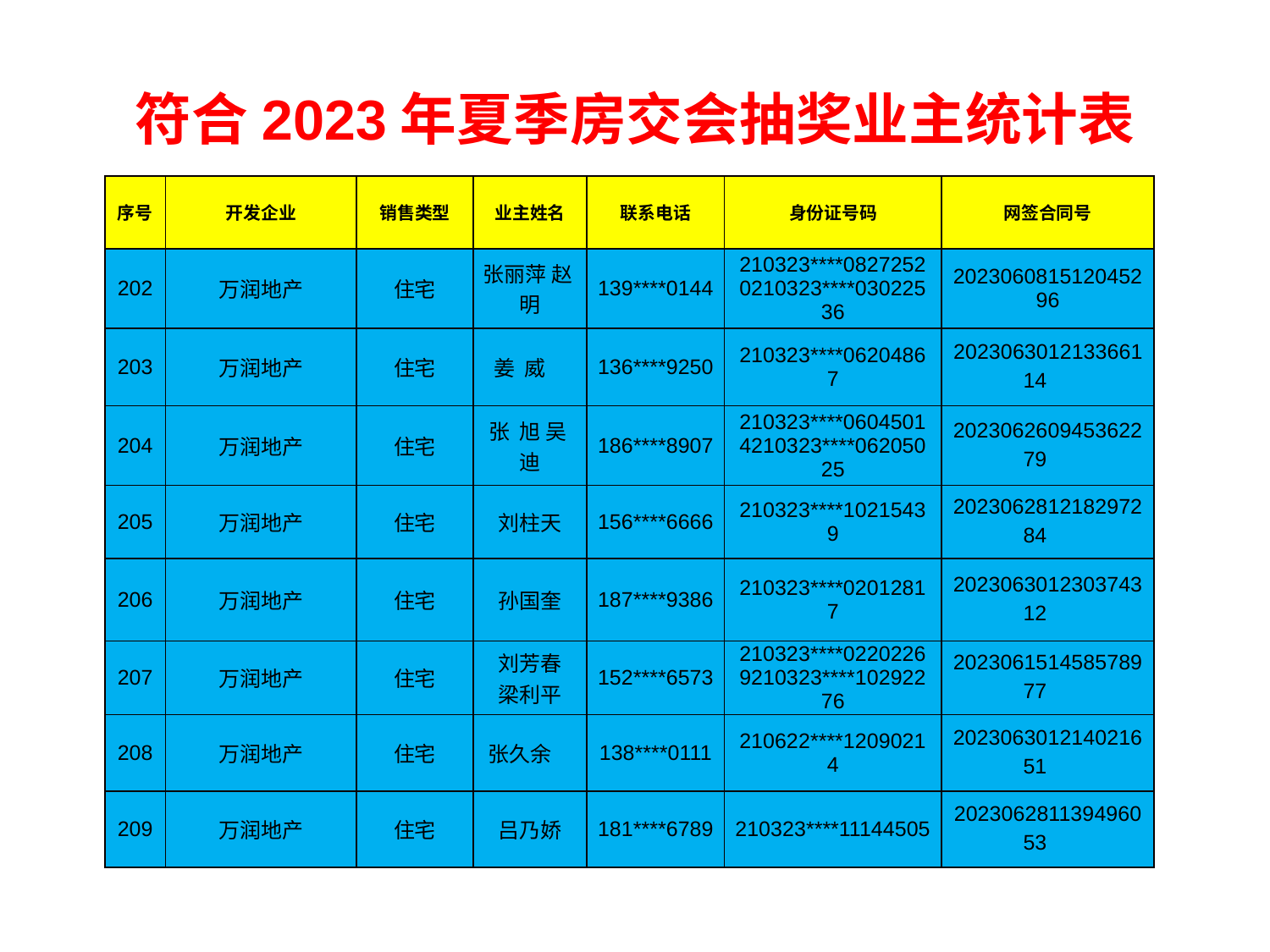

# 符合2023年夏季房交会抽奖业主统计表
| 序号 | 开发企业 | 销售类型 | 业主姓名 | 联系电话 | 身份证号码 | 网签合同号 |
| --- | --- | --- | --- | --- | --- | --- |
| 202 | 万润地产 | 住宅 | 张丽萍 赵 明 | 139\*\*\*\*0144 | 210323\*\*\*\*08272520210323\*\*\*\*03022536 | 202306081512045296 |
| 203 | 万润地产 | 住宅 | 姜 威 | 136\*\*\*\*9250 | 210323\*\*\*\*06204867 | 202306301213366114 |
| 204 | 万润地产 | 住宅 | 张 旭 吴 迪 | 186\*\*\*\*8907 | 210323\*\*\*\*06045014210323\*\*\*\*06205025 | 202306260945362279 |
| 205 | 万润地产 | 住宅 | 刘柱天 | 156\*\*\*\*6666 | 210323\*\*\*\*10215439 | 202306281218297284 |
| 206 | 万润地产 | 住宅 | 孙国奎 | 187\*\*\*\*9386 | 210323\*\*\*\*02012817 | 202306301230374312 |
| 207 | 万润地产 | 住宅 | 刘芳春 梁利平 | 152\*\*\*\*6573 | 210323\*\*\*\*02202269210323\*\*\*\*10292276 | 202306151458578977 |
| 208 | 万润地产 | 住宅 | 张久余 | 138\*\*\*\*0111 | 210622\*\*\*\*12090214 | 202306301214021651 |
| 209 | 万润地产 | 住宅 | 吕乃娇 | 181\*\*\*\*6789 | 210323\*\*\*\*11144505 | 202306281139496053 |